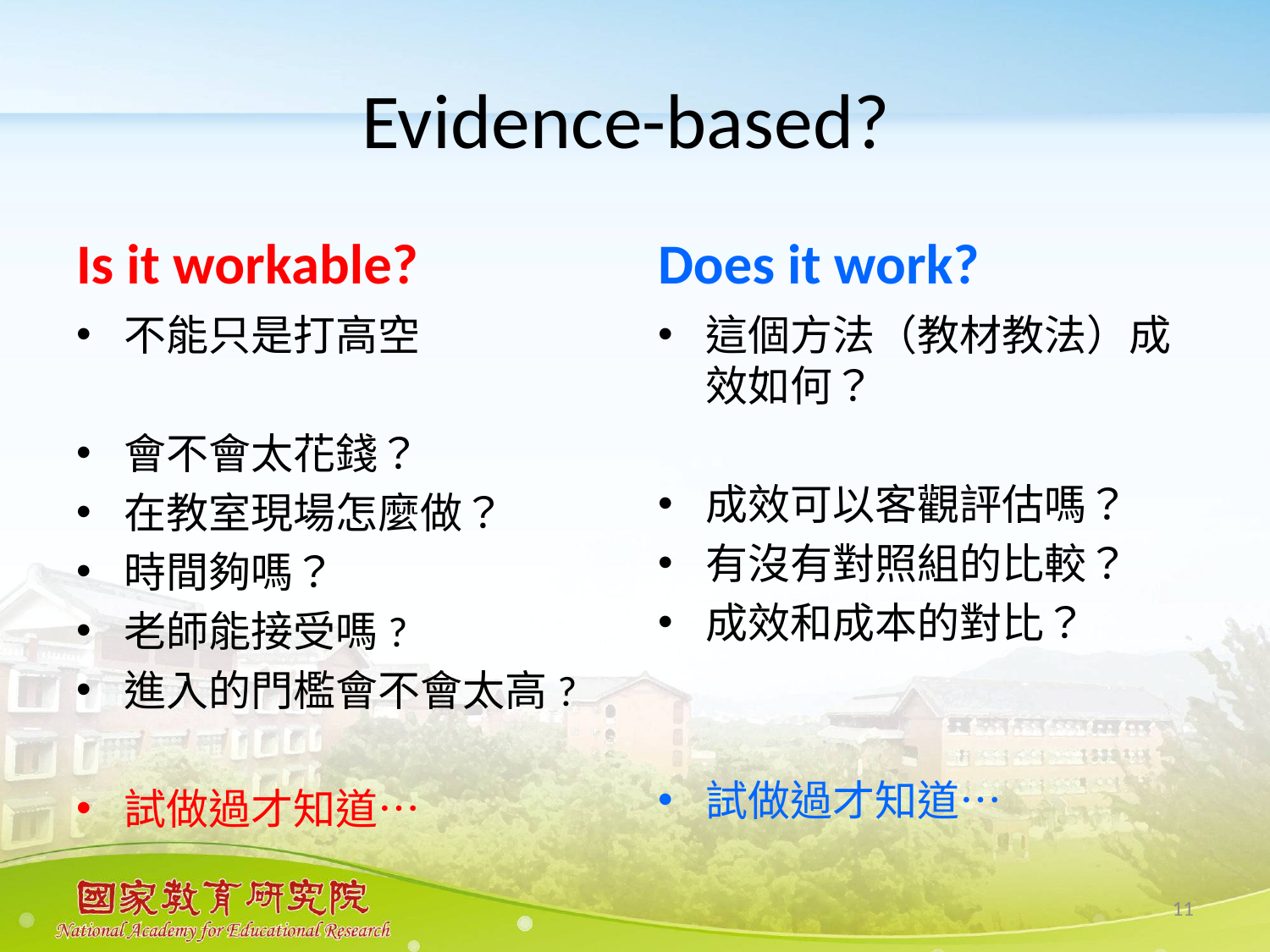

# Evidence-based?
Is it workable?
Does it work?
不能只是打高空

會不會太花錢？
在教室現場怎麼做？
時間夠嗎？
老師能接受嗎?
進入的門檻會不會太高?

試做過才知道…

這個方法（教材教法）成效如何？

成效可以客觀評估嗎？
有沒有對照組的比較？
成效和成本的對比？

試做過才知道…

11